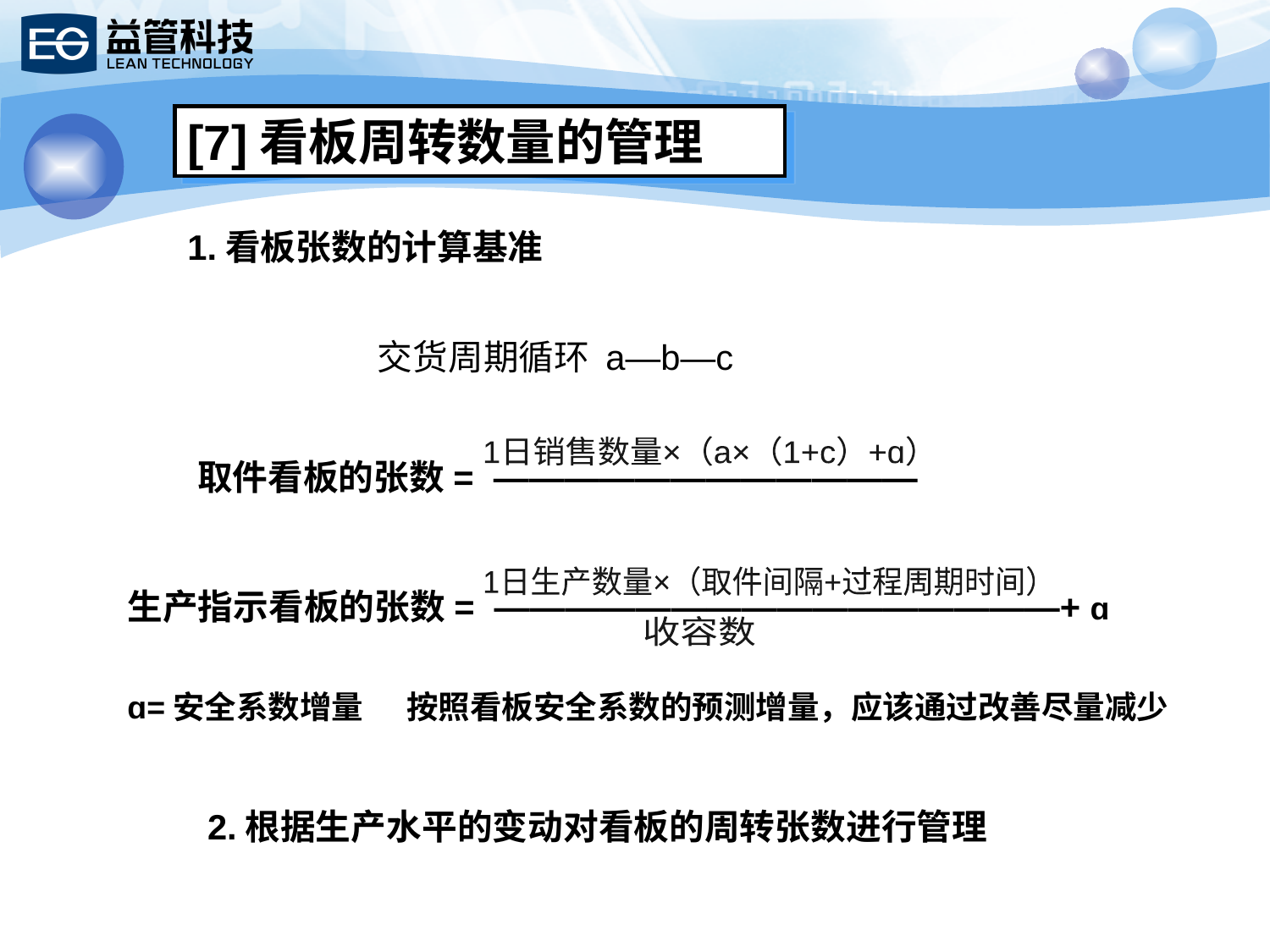

[7]看板周转数量的管理
1.看板张数的计算基准
交货周期循环 a—b—c
1日销售数量×（a×（1+c）+ɑ）
取件看板的张数=  ————————————
1日生产数量×（取件间隔+过程周期时间）
生产指示看板的张数=  ————————————————+ ɑ
收容数
ɑ=安全系数增量      按照看板安全系数的预测增量，应该通过改善尽量减少
2.根据生产水平的变动对看板的周转张数进行管理